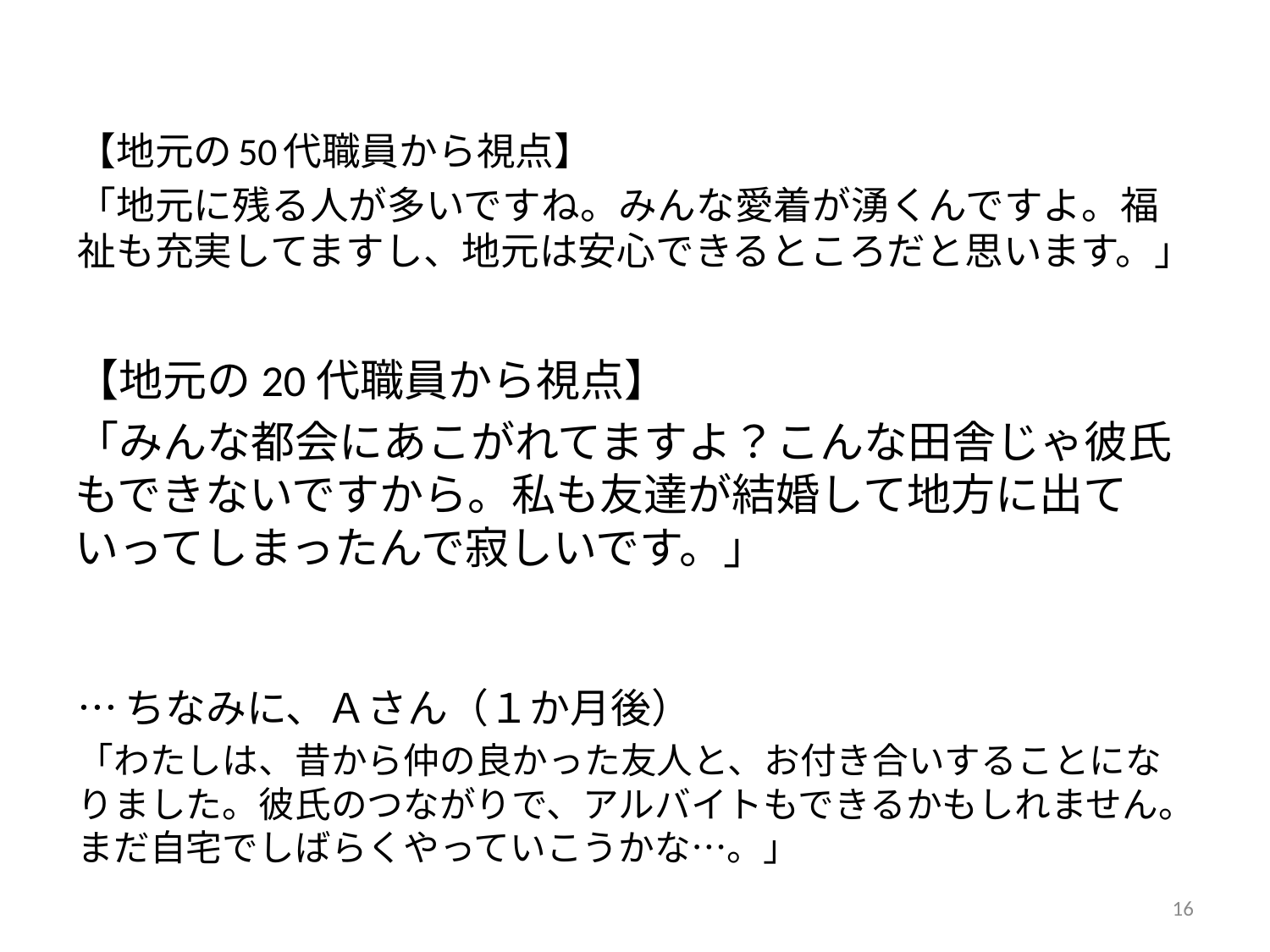

【地元の50代職員から視点】
「地元に残る人が多いですね。みんな愛着が湧くんですよ。福祉も充実してますし、地元は安心できるところだと思います。」
【地元の20代職員から視点】
「みんな都会にあこがれてますよ？こんな田舎じゃ彼氏もできないですから。私も友達が結婚して地方に出ていってしまったんで寂しいです。」
…ちなみに、Ａさん（１か月後）
「わたしは、昔から仲の良かった友人と、お付き合いすることになりました。彼氏のつながりで、アルバイトもできるかもしれません。まだ自宅でしばらくやっていこうかな…。」
16